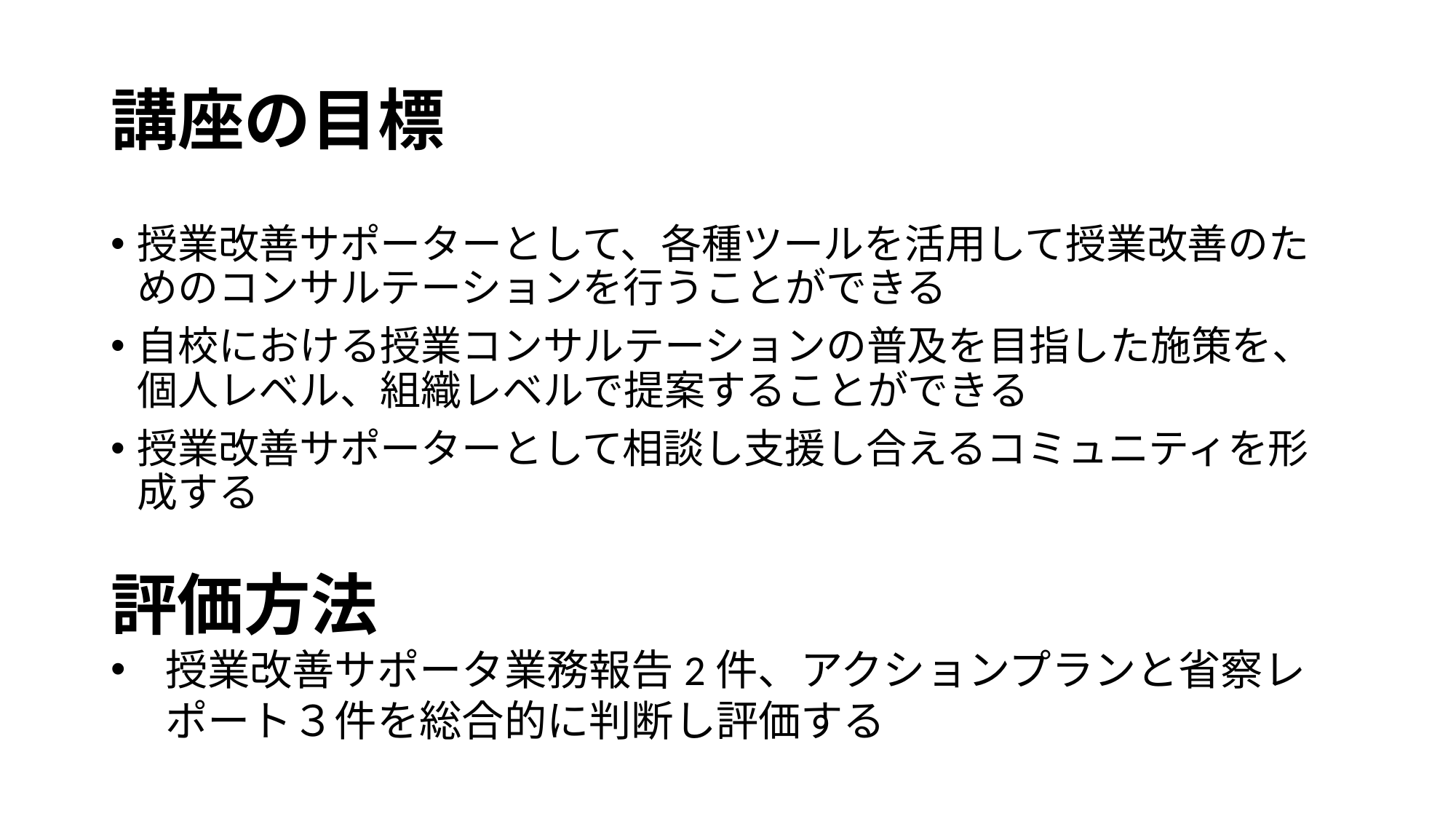

# 講座の目標
授業改善サポーターとして、各種ツールを活用して授業改善のためのコンサルテーションを行うことができる
自校における授業コンサルテーションの普及を目指した施策を、個人レベル、組織レベルで提案することができる
授業改善サポーターとして相談し支援し合えるコミュニティを形成する

評価方法
授業改善サポータ業務報告2件、アクションプランと省察レポート３件を総合的に判断し評価する